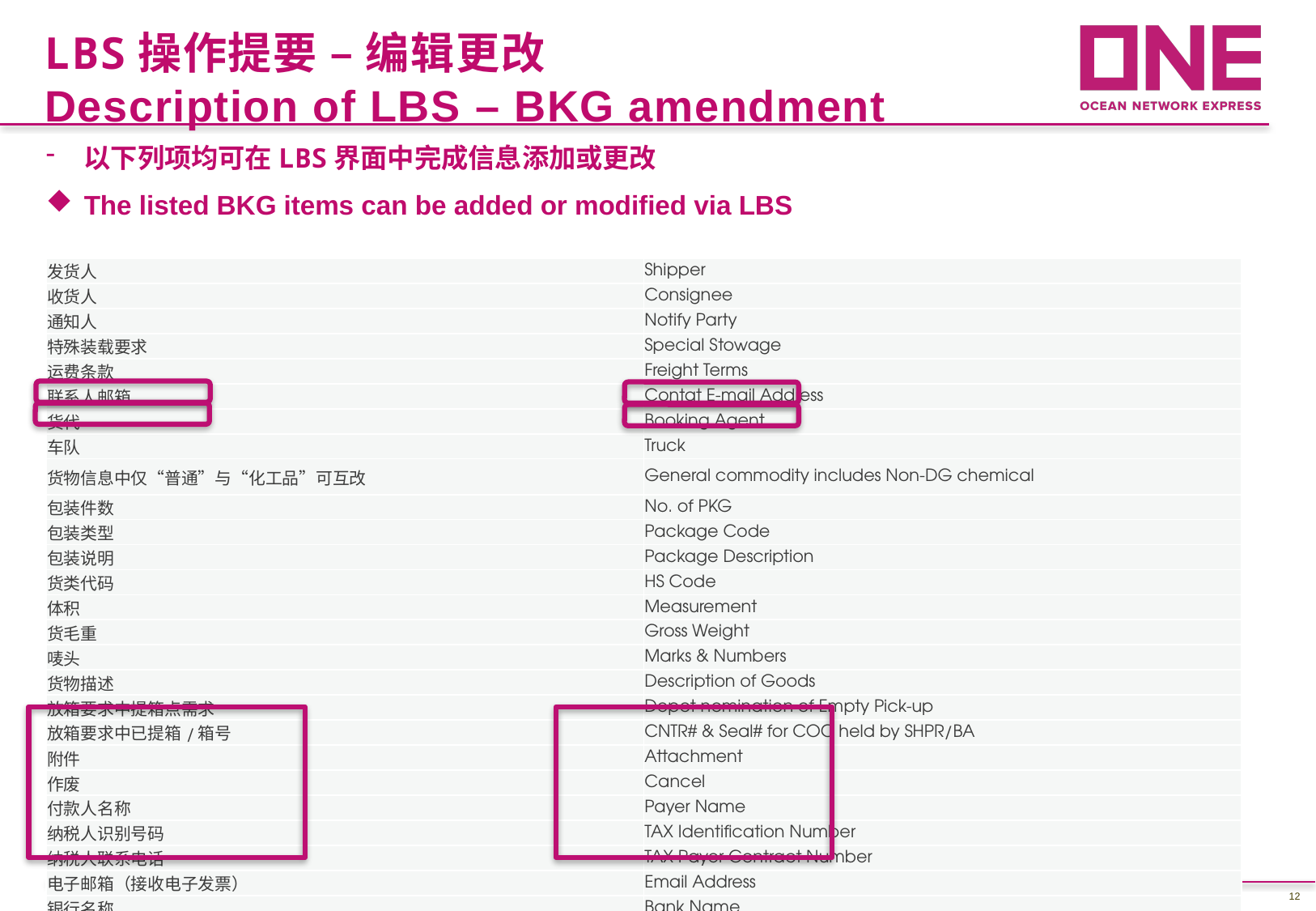

LBS操作提要 – 编辑更改
Description of LBS – BKG amendment
以下列项均可在LBS界面中完成信息添加或更改
The listed BKG items can be added or modified via LBS

| 发货人 | Shipper |
| --- | --- |
| 收货人 | Consignee |
| 通知人 | Notify Party |
| 特殊装载要求 | Special Stowage |
| 运费条款 | Freight Terms |
| 联系人邮箱 | Contat E-mail Address |
| 货代 | Booking Agent |
| 车队 | Truck |
| 货物信息中仅“普通”与“化工品”可互改 | General commodity includes Non-DG chemical |
| 包装件数 | No. of PKG |
| 包装类型 | Package Code |
| 包装说明 | Package Description |
| 货类代码 | HS Code |
| 体积 | Measurement |
| 货毛重 | Gross Weight |
| 唛头 | Marks & Numbers |
| 货物描述 | Description of Goods |
| 放箱要求中提箱点需求 | Depot nomination of Empty Pick-up |
| 放箱要求中已提箱/箱号 | CNTR# & Seal# for COC held by SHPR/BA |
| 附件 | Attachment |
| 作废 | Cancel |
| 付款人名称 | Payer Name |
| 纳税人识别号码 | TAX Identification Number |
| 纳税人联系电话 | TAX Payer Contract Number |
| 电子邮箱（接收电子发票） | Email Address |
| 银行名称 | Bank Name |
| 银行帐户 | Bank Account Number |
| 纳税人地址 | Tax Payer Address |

12